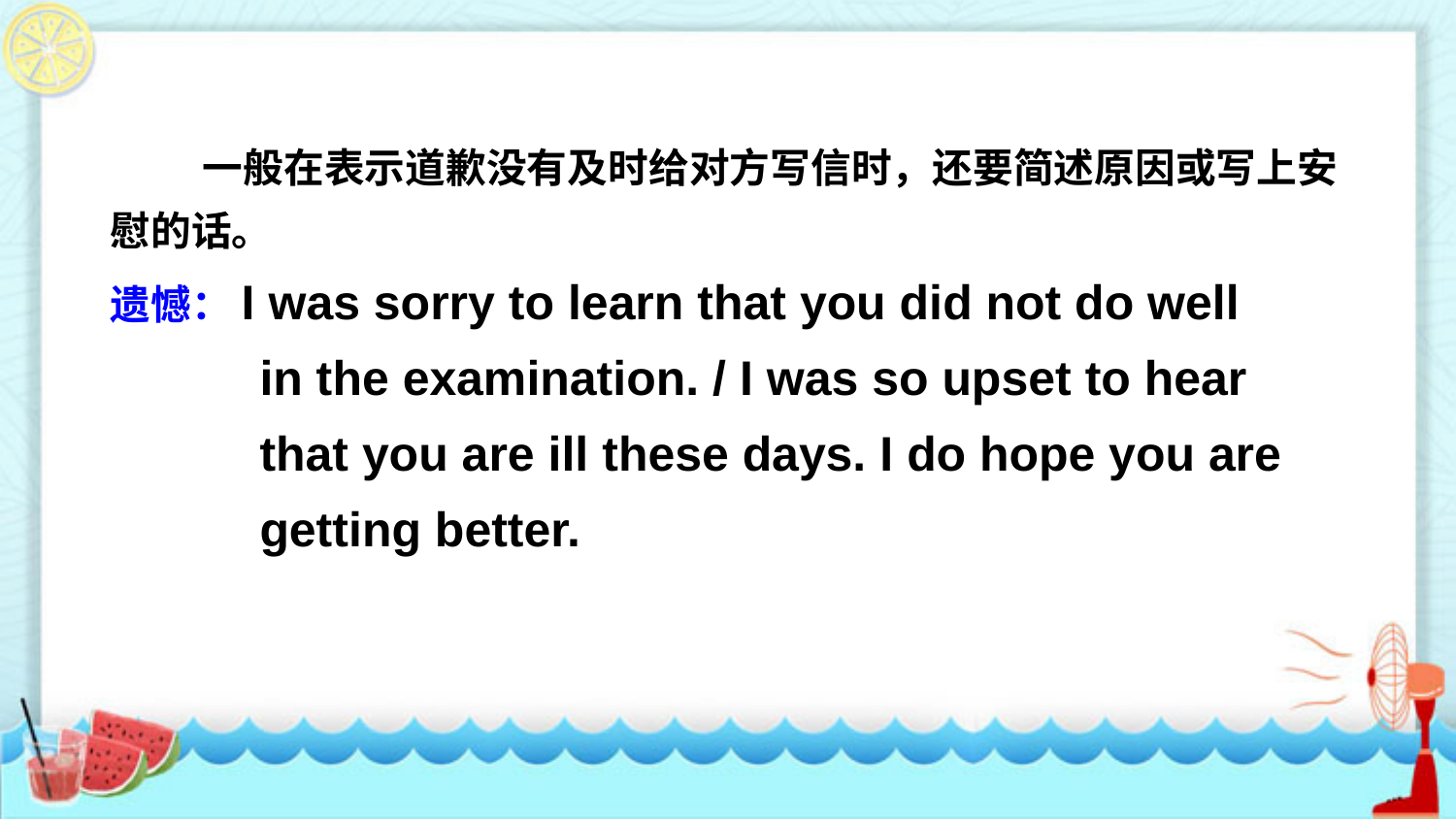

一般在表示道歉没有及时给对方写信时，还要简述原因或写上安慰的话。
遗憾：I was sorry to learn that you did not do well
           in the examination. / I was so upset to hear
           that you are ill these days. I do hope you are
           getting better.